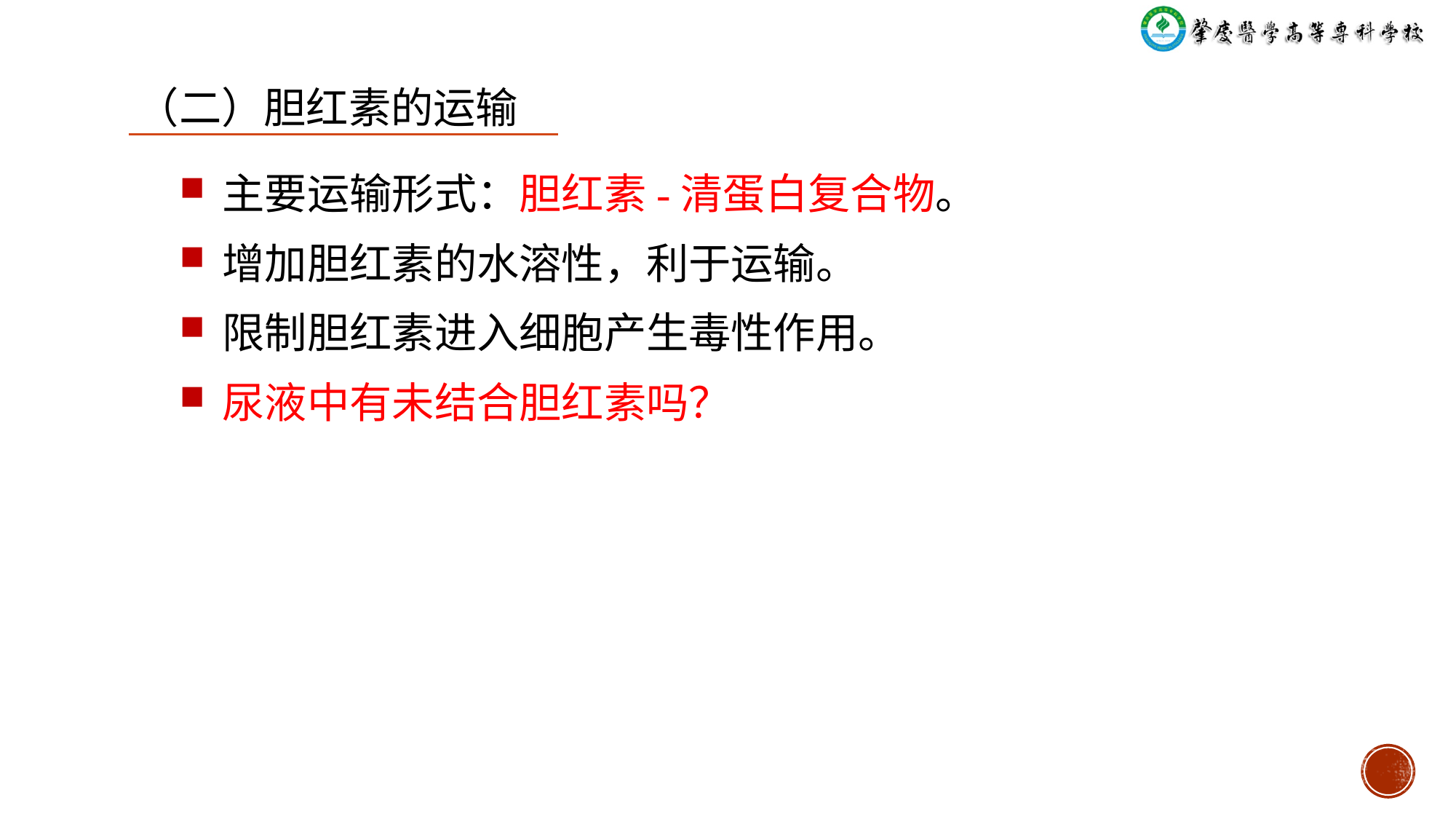

（二）胆红素的运输
主要运输形式：胆红素-清蛋白复合物。
增加胆红素的水溶性，利于运输。
限制胆红素进入细胞产生毒性作用。
尿液中有未结合胆红素吗？